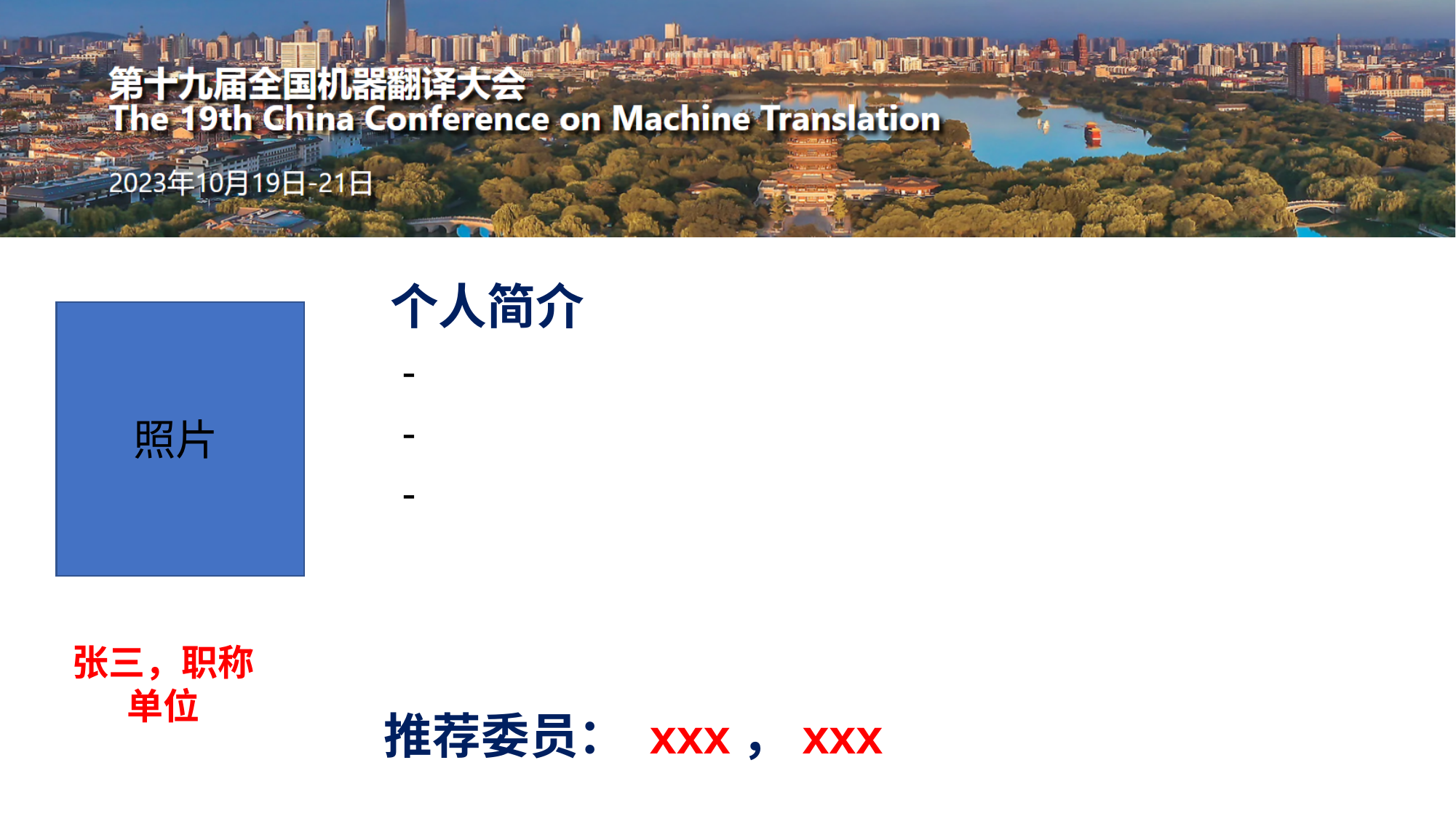

个人简介
 -
 -
 -

照片
张三，职称
单位
推荐委员： xxx，xxx